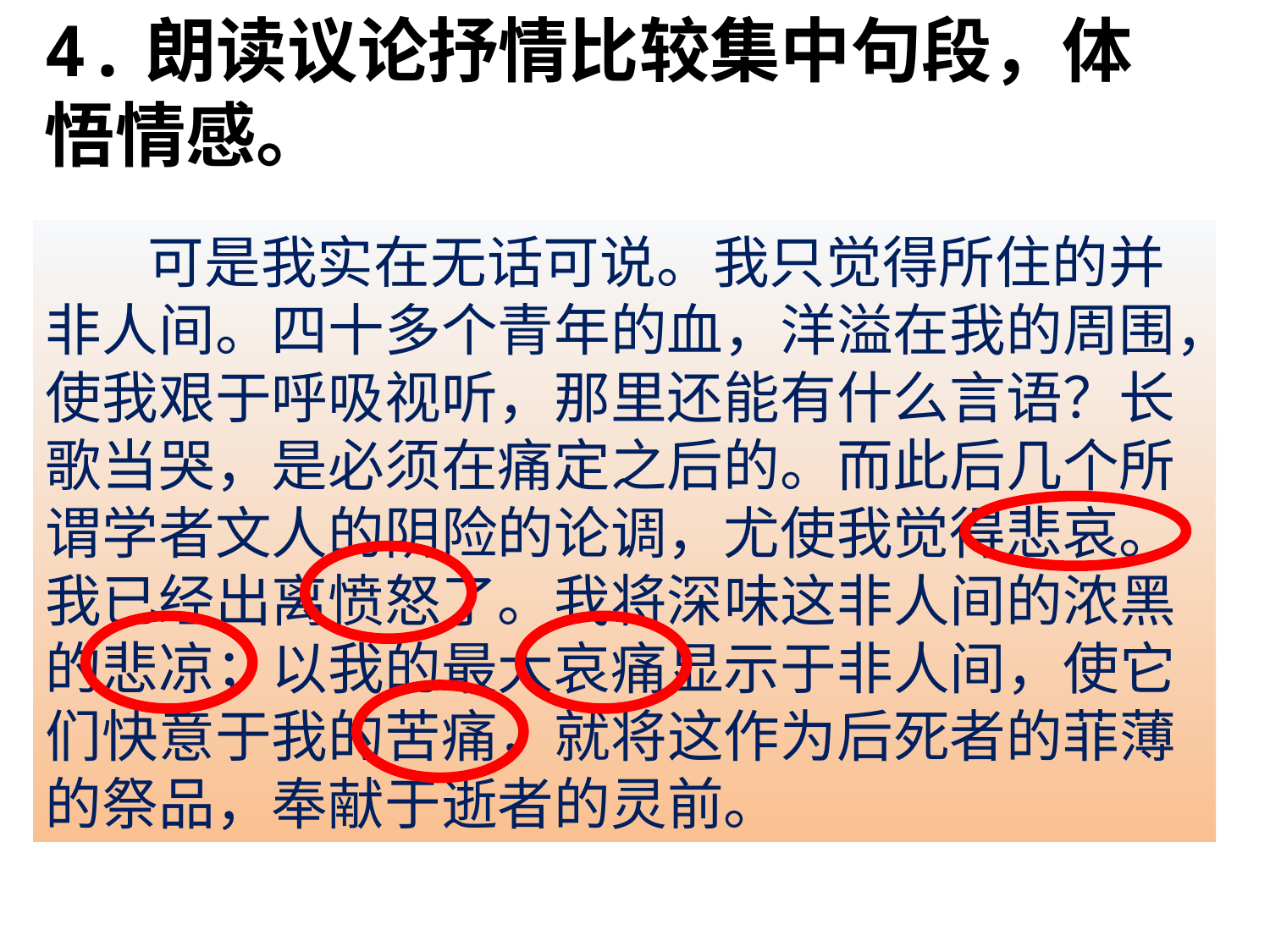

4.朗读议论抒情比较集中句段，体悟情感。
       可是我实在无话可说。我只觉得所住的并非人间。四十多个青年的血，洋溢在我的周围，使我艰于呼吸视听，那里还能有什么言语？长歌当哭，是必须在痛定之后的。而此后几个所谓学者文人的阴险的论调，尤使我觉得悲哀。我已经出离愤怒了。我将深味这非人间的浓黑的悲凉；以我的最大哀痛显示于非人间，使它们快意于我的苦痛，就将这作为后死者的菲薄的祭品，奉献于逝者的灵前。